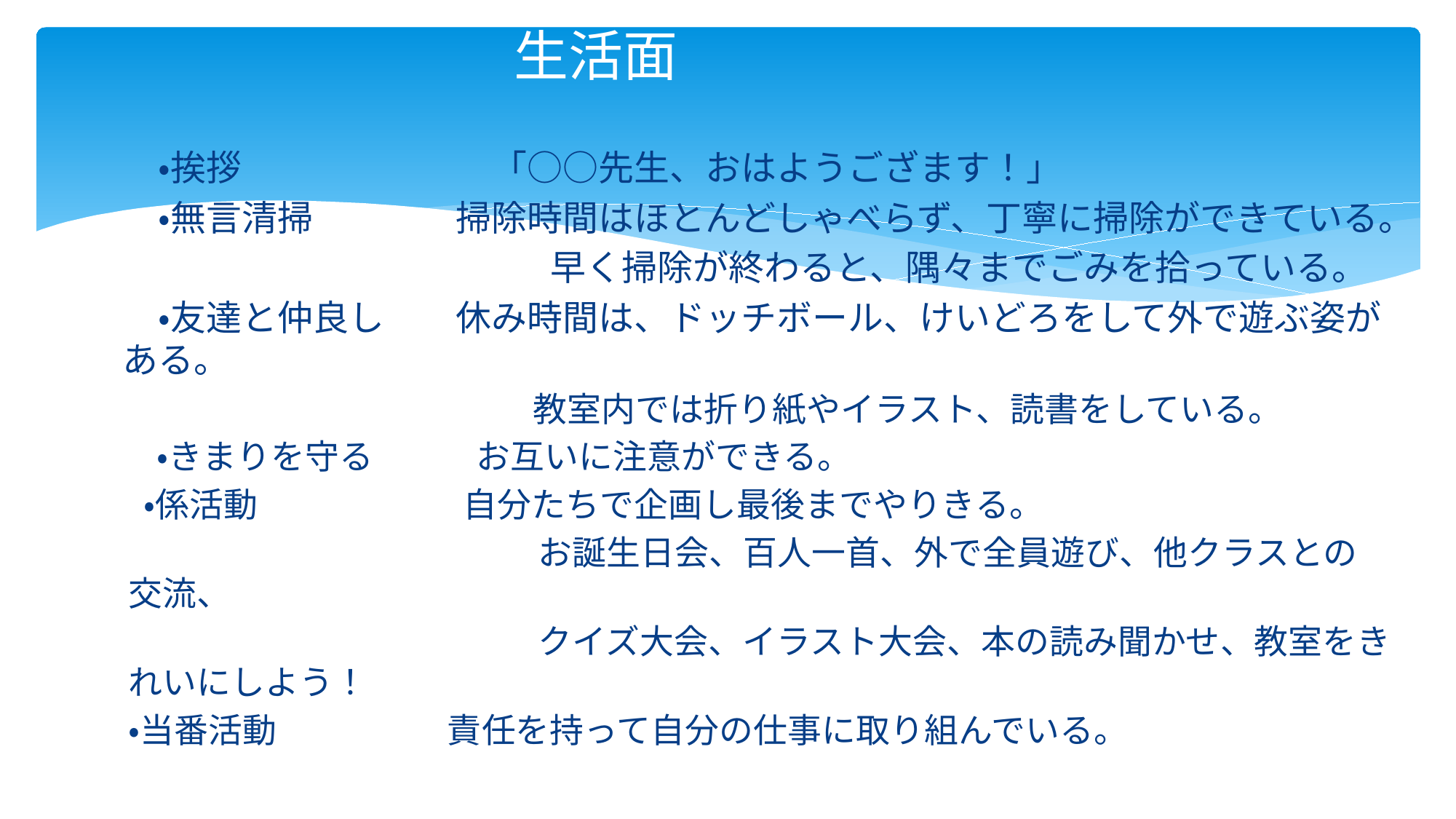

# 生活面
　・挨拶　　　　　　　「○○先生、おはようござます！」
　・無言清掃　　　　掃除時間はほとんどしゃべらず、丁寧に掃除ができている。
　　　　　　　　　　　　早く掃除が終わると、隅々までごみを拾っている。
　・友達と仲良し　　休み時間は、ドッチボール、けいどろをして外で遊ぶ姿がある。
　　　　　　　　　　　　教室内では折り紙やイラスト、読書をしている。
　・きまりを守る　　　お互いに注意ができる。
 ・係活動　　　　　　自分たちで企画し最後までやりきる。
　　　　　　　　　　　　お誕生日会、百人一首、外で全員遊び、他クラスとの交流、
　　　　　　　　　　　　クイズ大会、イラスト大会、本の読み聞かせ、教室をきれいにしよう！
・当番活動　　　　　責任を持って自分の仕事に取り組んでいる。